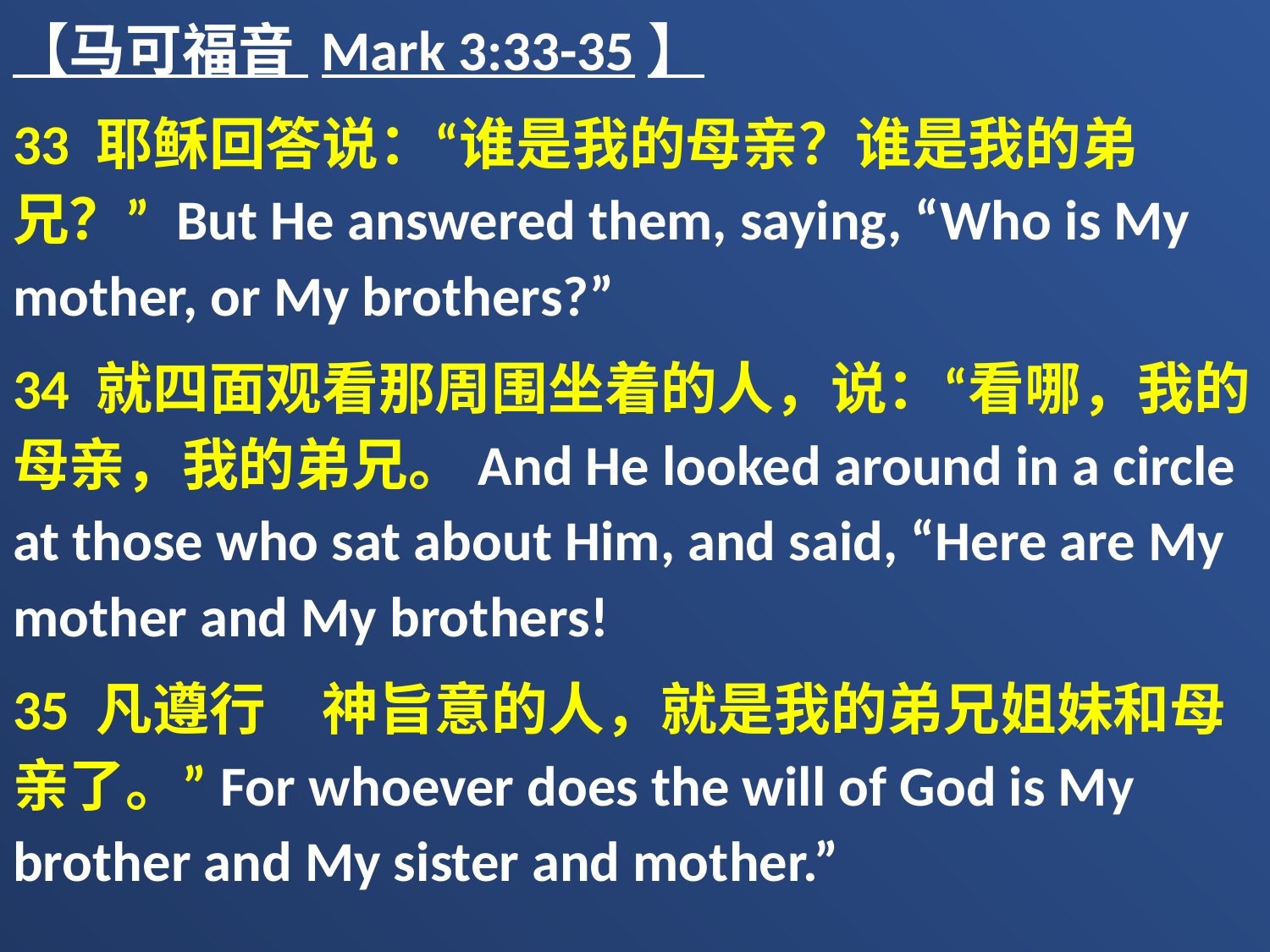

【马可福音 Mark 3:33-35】
33 耶稣回答说：“谁是我的母亲？谁是我的弟兄？” But He answered them, saying, “Who is My mother, or My brothers?”
34 就四面观看那周围坐着的人，说：“看哪，我的母亲，我的弟兄。And He looked around in a circle at those who sat about Him, and said, “Here are My mother and My brothers!
35 凡遵行　神旨意的人，就是我的弟兄姐妹和母亲了。”For whoever does the will of God is My brother and My sister and mother.”